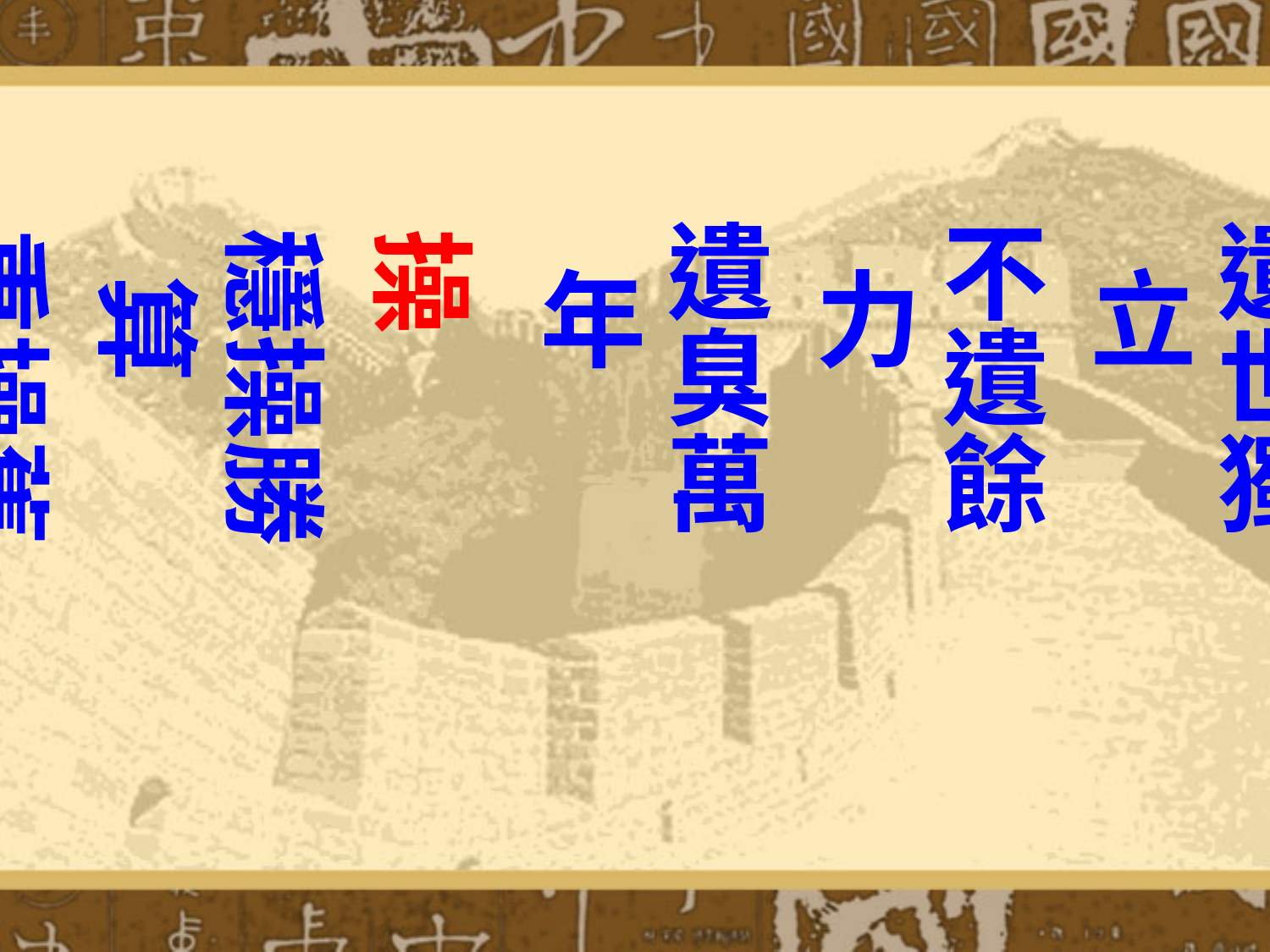

遺
路不拾遺
遺世獨立
不遺餘力
遺臭萬年
操
穩操勝算
重操舊業